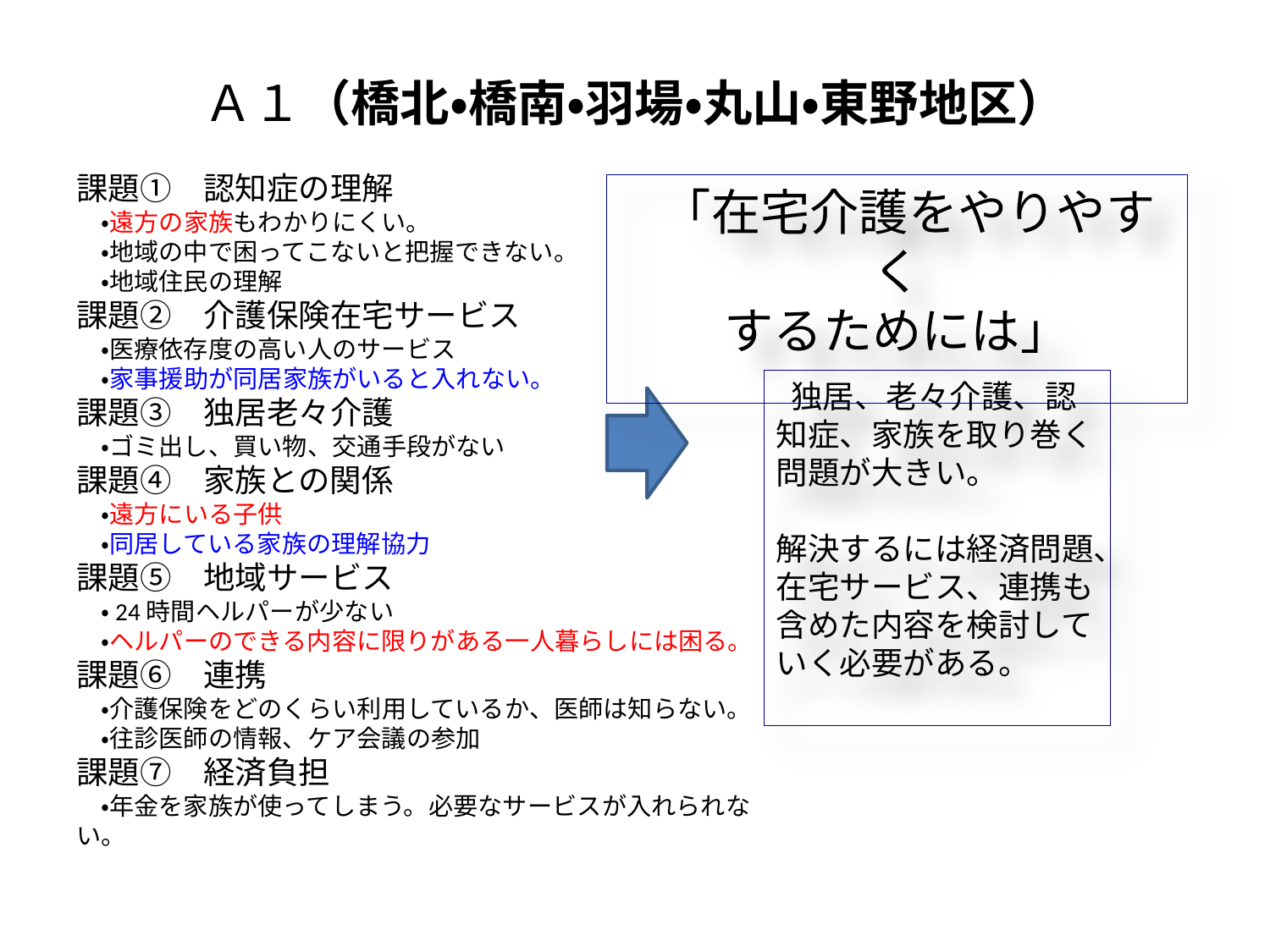

Ａ１（橋北・橋南・羽場・丸山・東野地区）
課題①　認知症の理解
　・遠方の家族もわかりにくい。
　・地域の中で困ってこないと把握できない。
　・地域住民の理解
課題②　介護保険在宅サービス
　・医療依存度の高い人のサービス
　・家事援助が同居家族がいると入れない。
課題③　独居老々介護
　・ゴミ出し、買い物、交通手段がない
課題④　家族との関係
　・遠方にいる子供
　・同居している家族の理解協力
課題⑤　地域サービス
　・24時間ヘルパーが少ない
　・ヘルパーのできる内容に限りがある一人暮らしには困る。
課題⑥　連携
　・介護保険をどのくらい利用しているか、医師は知らない。
　・往診医師の情報、ケア会議の参加
課題⑦　経済負担
　・年金を家族が使ってしまう。必要なサービスが入れられない。
 「在宅介護をやりやすく
するためには」

 独居、老々介護、認知症、家族を取り巻く問題が大きい。

解決するには経済問題、在宅サービス、連携も含めた内容を検討していく必要がある。